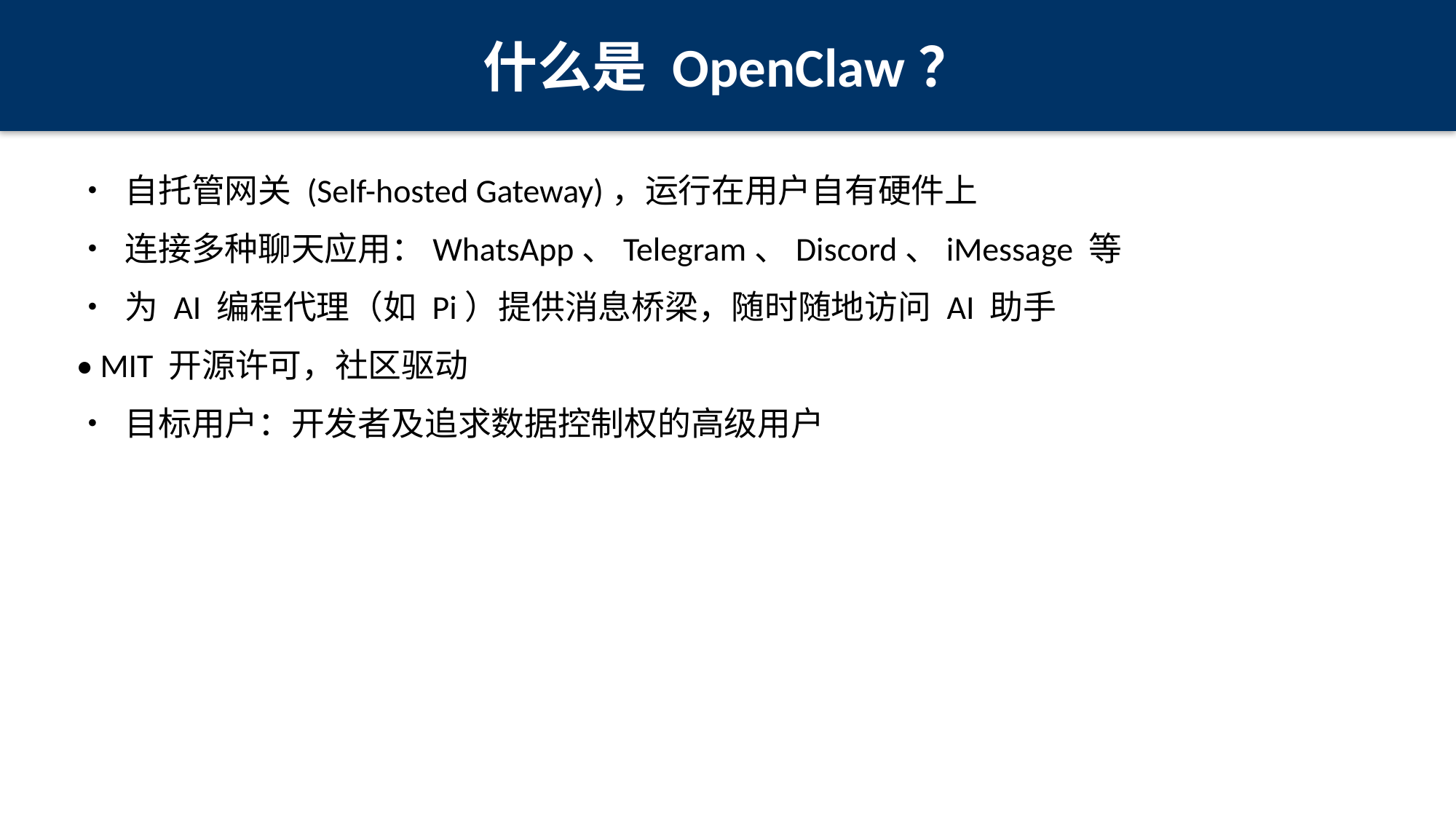

什么是 OpenClaw？
• 自托管网关 (Self-hosted Gateway)，运行在用户自有硬件上
• 连接多种聊天应用：WhatsApp、Telegram、Discord、iMessage 等
• 为 AI 编程代理（如 Pi）提供消息桥梁，随时随地访问 AI 助手
• MIT 开源许可，社区驱动
• 目标用户：开发者及追求数据控制权的高级用户